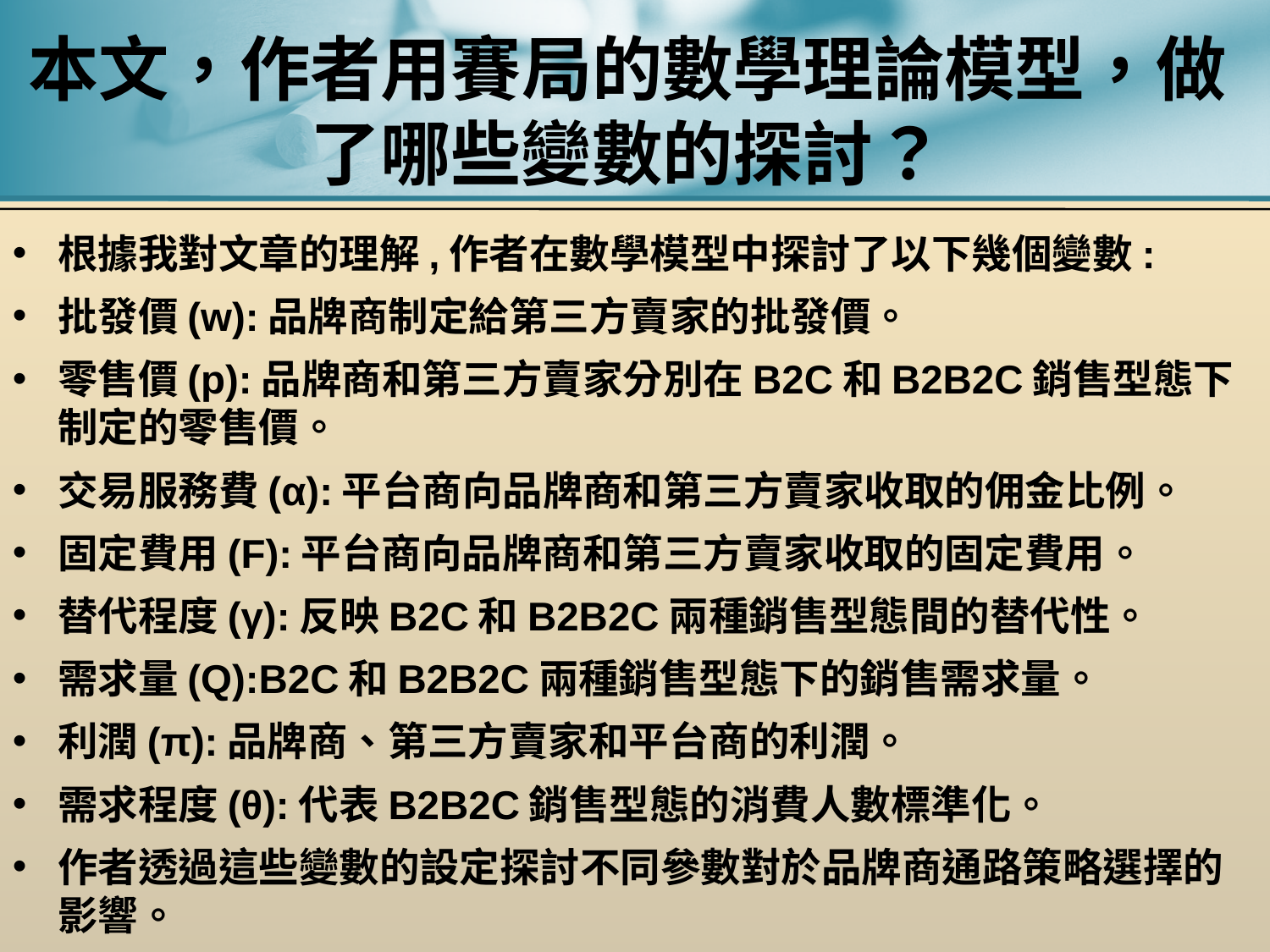

# 本文，作者用賽局的數學理論模型，做了哪些變數的探討？
根據我對文章的理解,作者在數學模型中探討了以下幾個變數:
批發價(w):品牌商制定給第三方賣家的批發價。
零售價(p):品牌商和第三方賣家分別在B2C和B2B2C銷售型態下制定的零售價。
交易服務費(α):平台商向品牌商和第三方賣家收取的佣金比例。
固定費用(F):平台商向品牌商和第三方賣家收取的固定費用。
替代程度(γ):反映B2C和B2B2C兩種銷售型態間的替代性。
需求量(Q):B2C和B2B2C兩種銷售型態下的銷售需求量。
利潤(π):品牌商、第三方賣家和平台商的利潤。
需求程度(θ):代表B2B2C銷售型態的消費人數標準化。
作者透過這些變數的設定探討不同參數對於品牌商通路策略選擇的影響。